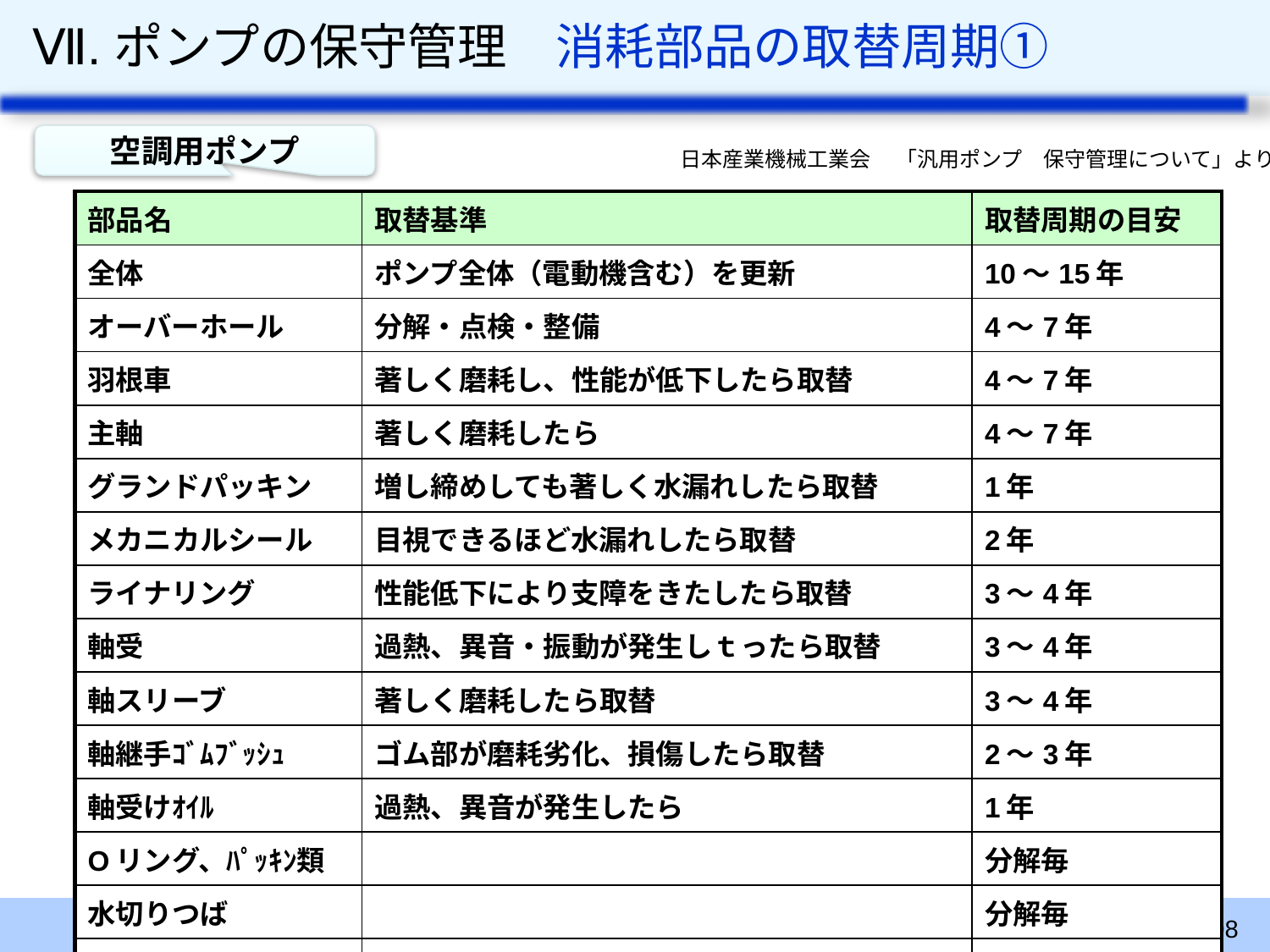

# Ⅶ.ポンプの保守管理　消耗部品の取替周期①
空調用ポンプ
日本産業機械工業会　 「汎用ポンプ　保守管理について」より
| 部品名 | 取替基準 | 取替周期の目安 |
| --- | --- | --- |
| 全体 | ポンプ全体（電動機含む）を更新 | 10～15年 |
| オーバーホール | 分解・点検・整備 | 4～7年 |
| 羽根車 | 著しく磨耗し、性能が低下したら取替 | 4～7年 |
| 主軸 | 著しく磨耗したら | 4～7年 |
| グランドパッキン | 増し締めしても著しく水漏れしたら取替 | 1年 |
| メカニカルシール | 目視できるほど水漏れしたら取替 | 2年 |
| ライナリング | 性能低下により支障をきたしたら取替 | 3～4年 |
| 軸受 | 過熱、異音・振動が発生しｔったら取替 | 3～4年 |
| 軸スリーブ | 著しく磨耗したら取替 | 3～4年 |
| 軸継手ｺﾞﾑﾌﾞｯｼｭ | ゴム部が磨耗劣化、損傷したら取替 | 2～3年 |
| 軸受けｵｲﾙ | 過熱、異音が発生したら | 1年 |
| Oリング、ﾊﾟｯｷﾝ類 |  | 分解毎 |
| 水切りつば |  | 分解毎 |
| 電動機 | 絶縁劣化、焼損したら取替 | 10～15年 |
108